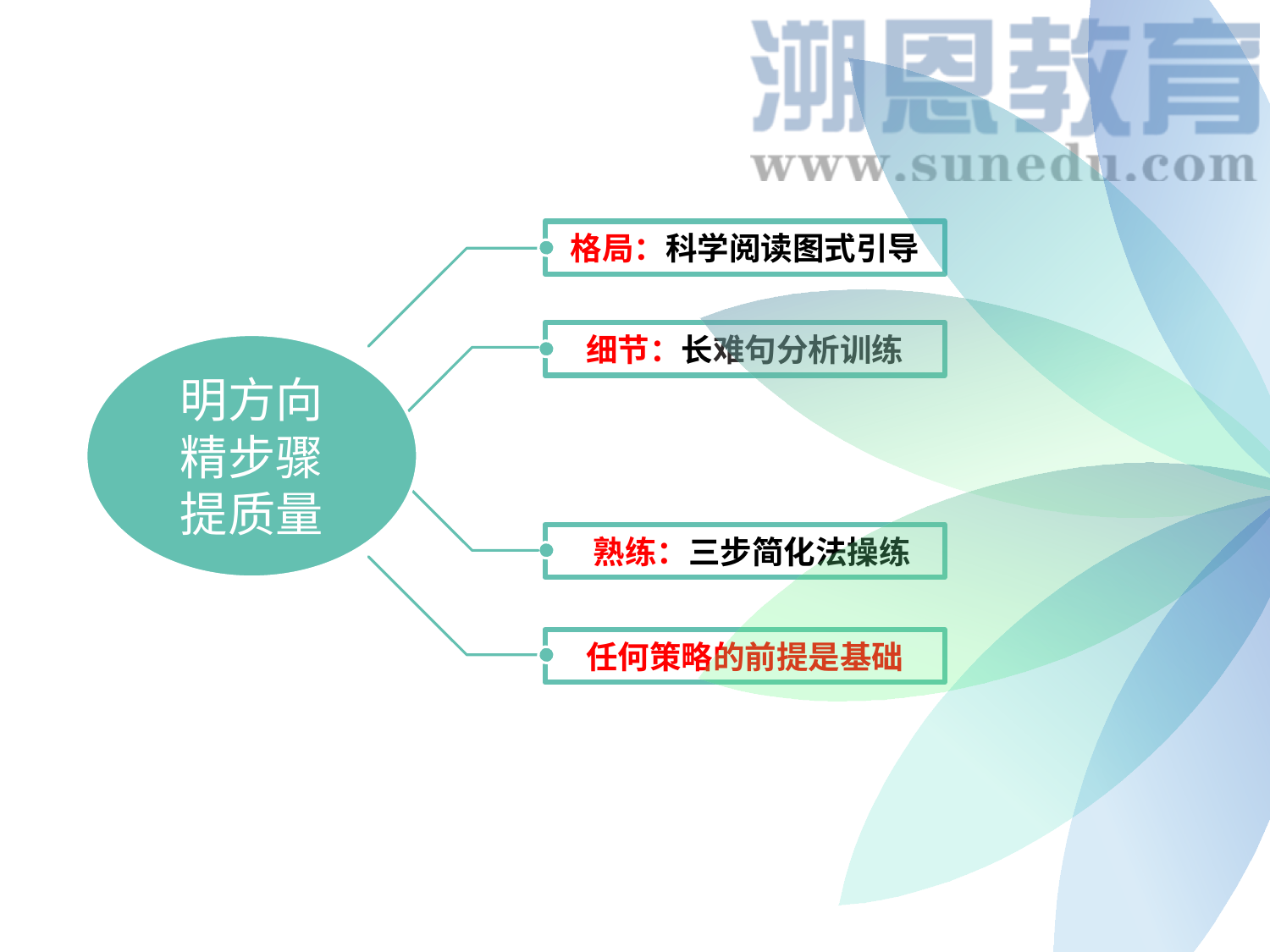

格局：科学阅读图式引导

细节：长难句分析训练
明方向
精步骤
提质量

 熟练：三步简化法操练

任何策略的前提是基础